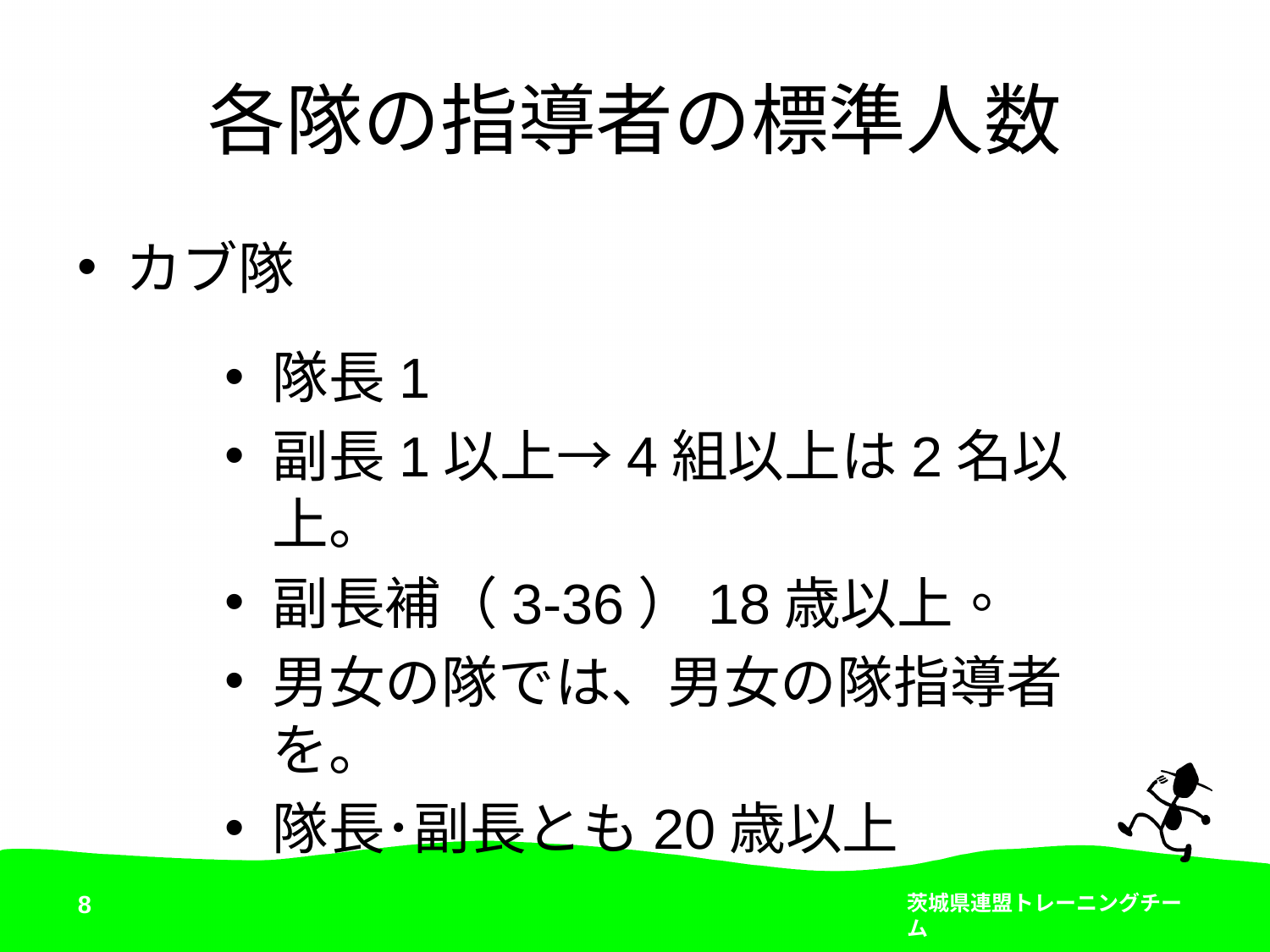

# 各隊の指導者の標準人数
カブ隊
隊長1
副長1以上→4組以上は2名以上。
副長補（3-36）18歳以上。
男女の隊では、男女の隊指導者を。
隊長･副長とも20歳以上

8
茨城県連盟トレーニングチーム